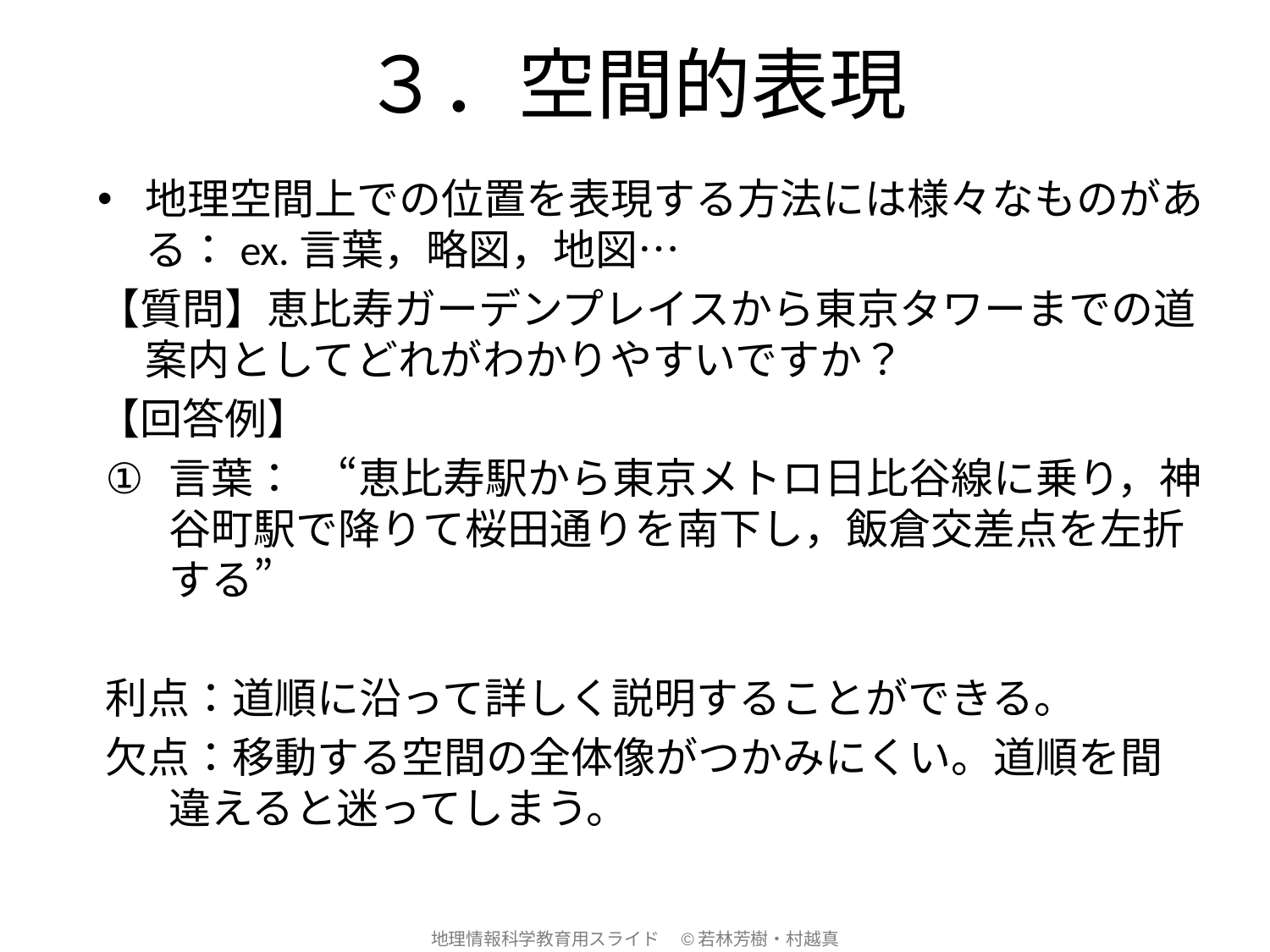

# ３．空間的表現
地理空間上での位置を表現する方法には様々なものがある：ex.言葉，略図，地図…
【質問】恵比寿ガーデンプレイスから東京タワーまでの道案内としてどれがわかりやすいですか？
【回答例】
言葉：　“恵比寿駅から東京メトロ日比谷線に乗り，神谷町駅で降りて桜田通りを南下し，飯倉交差点を左折する”

利点：道順に沿って詳しく説明することができる。
欠点：移動する空間の全体像がつかみにくい。道順を間違えると迷ってしまう。